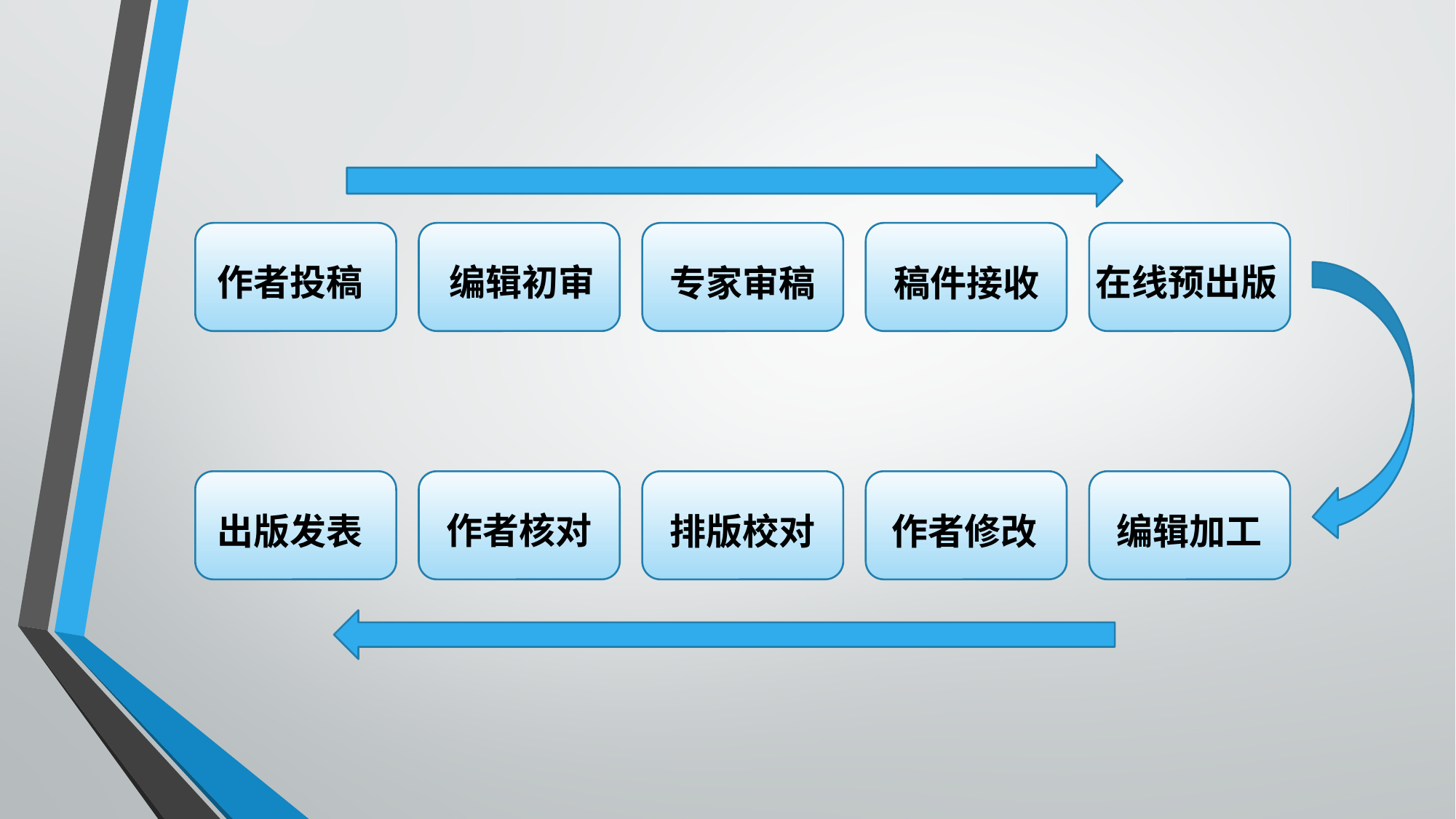

编辑初审
作者投稿
在线预出版
专家审稿
稿件接收

作者核对
排版校对
出版发表
作者修改
编辑加工